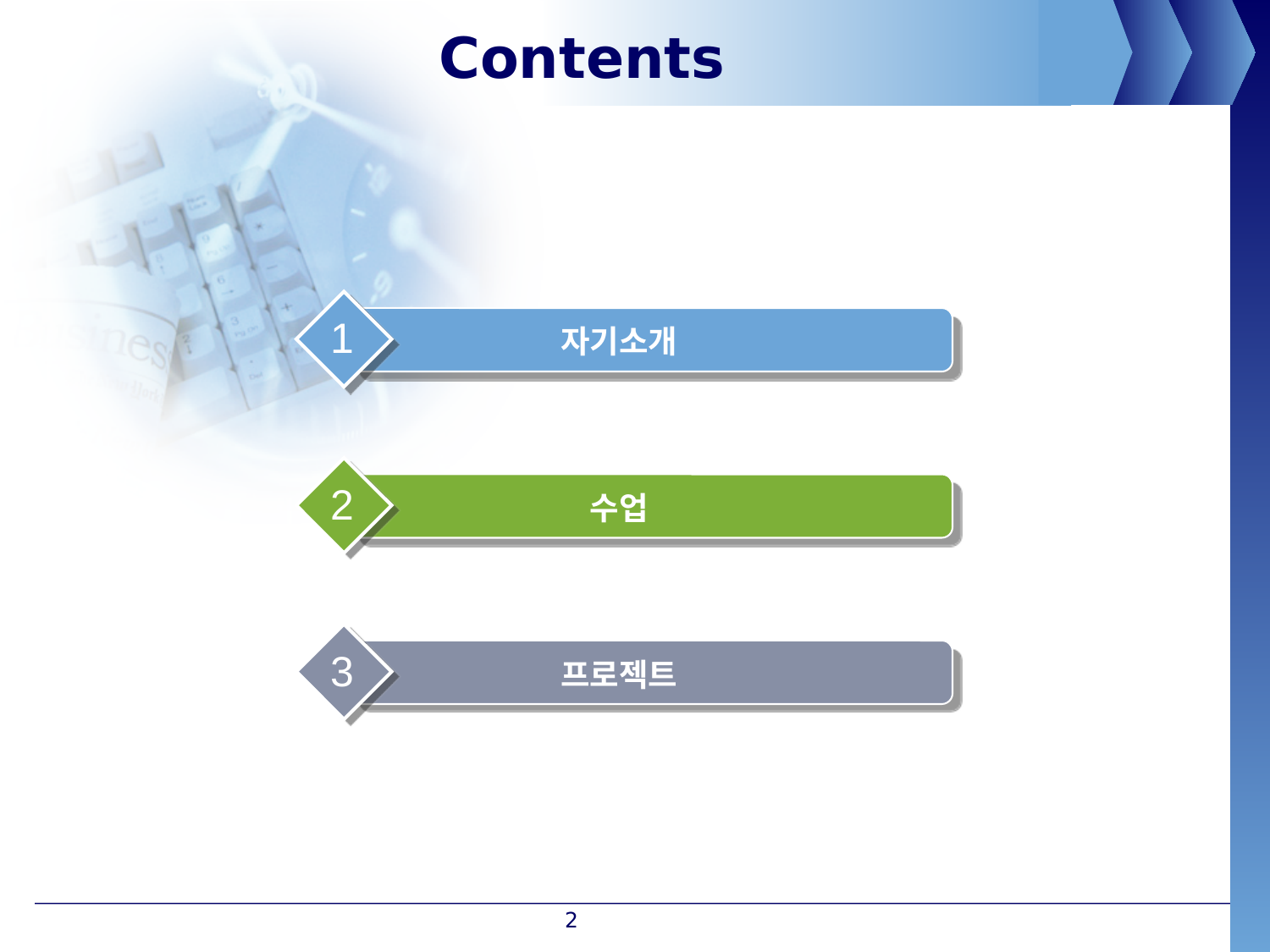

# Contents

1

자기소개

2

수업

3

프로젝트
2